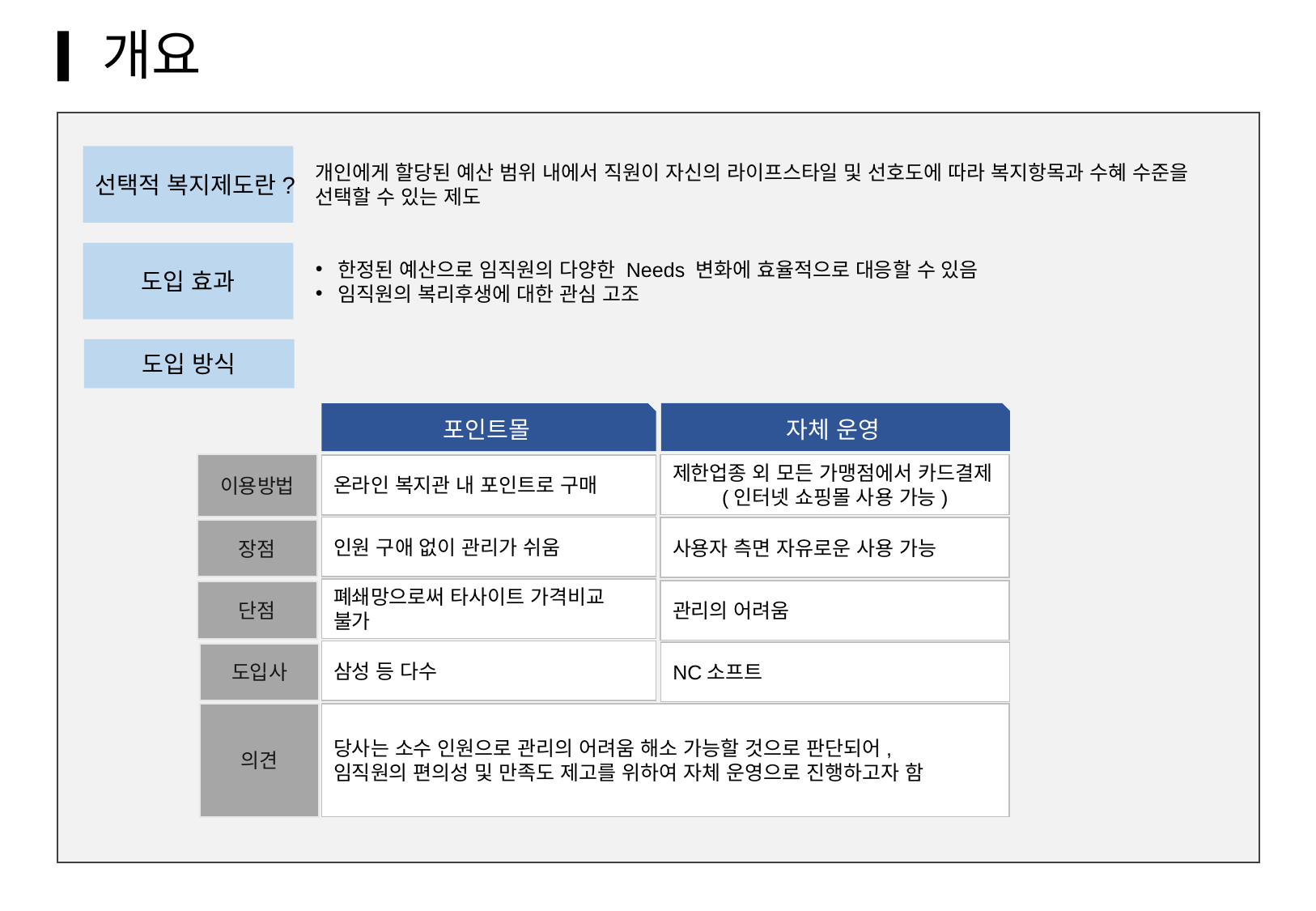

개요

선택적 복지제도란?
개인에게 할당된 예산 범위 내에서 직원이 자신의 라이프스타일 및 선호도에 따라 복지항목과 수혜 수준을 선택할 수 있는 제도
도입 효과
한정된 예산으로 임직원의 다양한 Needs 변화에 효율적으로 대응할 수 있음
임직원의 복리후생에 대한 관심 고조
도입 방식
자체 운영
포인트몰
이용방법
제한업종 외 모든 가맹점에서 카드결제
(인터넷 쇼핑몰 사용 가능)
온라인 복지관 내 포인트로 구매
인원 구애 없이 관리가 쉬움
사용자 측면 자유로운 사용 가능
장점
폐쇄망으로써 타사이트 가격비교 불가
관리의 어려움
단점
삼성 등 다수
NC소프트
도입사
의견
당사는 소수 인원으로 관리의 어려움 해소 가능할 것으로 판단되어,
임직원의 편의성 및 만족도 제고를 위하여 자체 운영으로 진행하고자 함